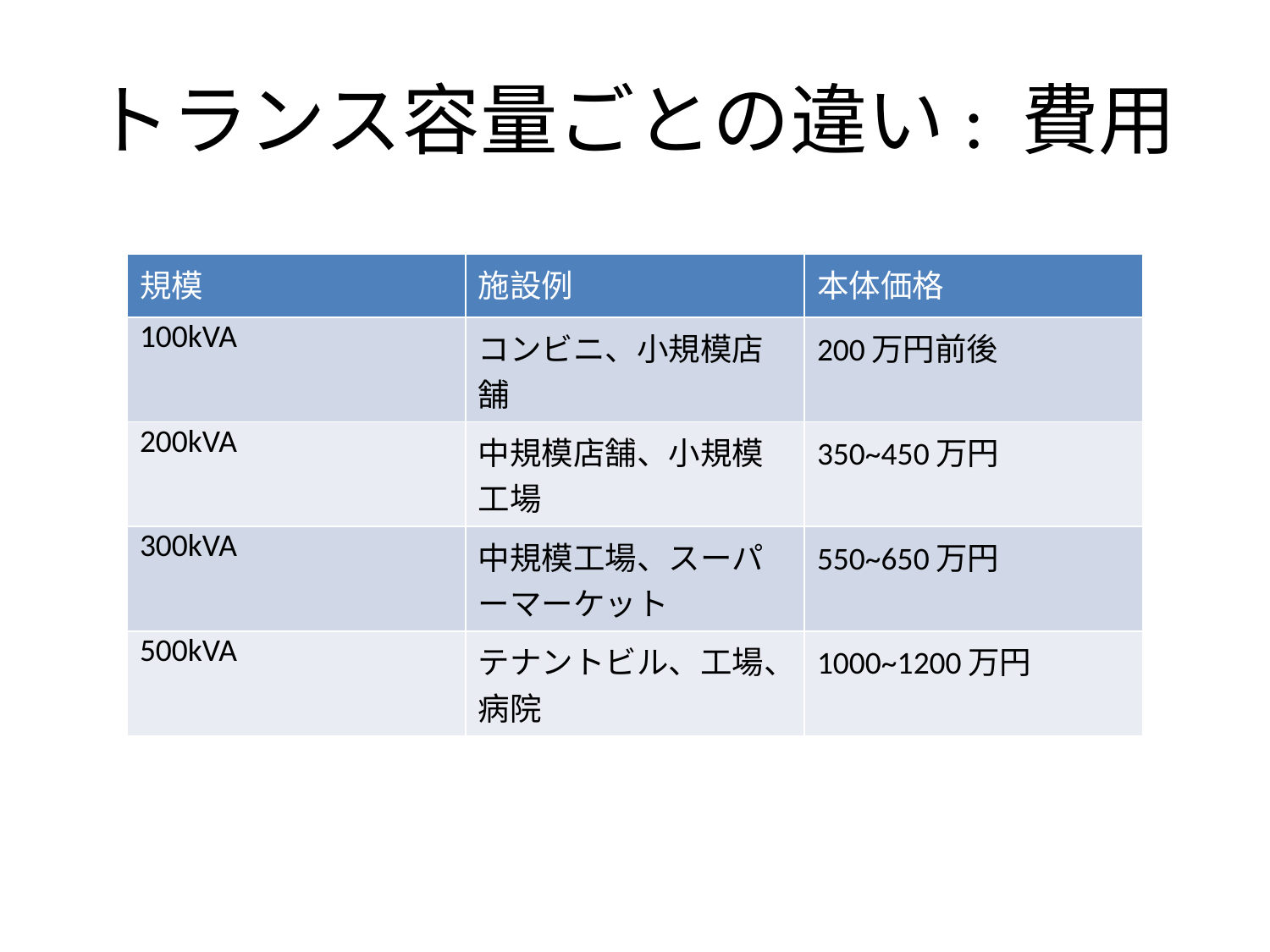

# トランス容量ごとの違い: 費用
| 規模 | 施設例 | 本体価格 |
| --- | --- | --- |
| 100kVA | コンビニ、小規模店舗 | 200万円前後 |
| 200kVA | 中規模店舗、小規模工場 | 350~450万円 |
| 300kVA | 中規模工場、スーパーマーケット | 550~650万円 |
| 500kVA | テナントビル、工場、病院 | 1000~1200万円 |